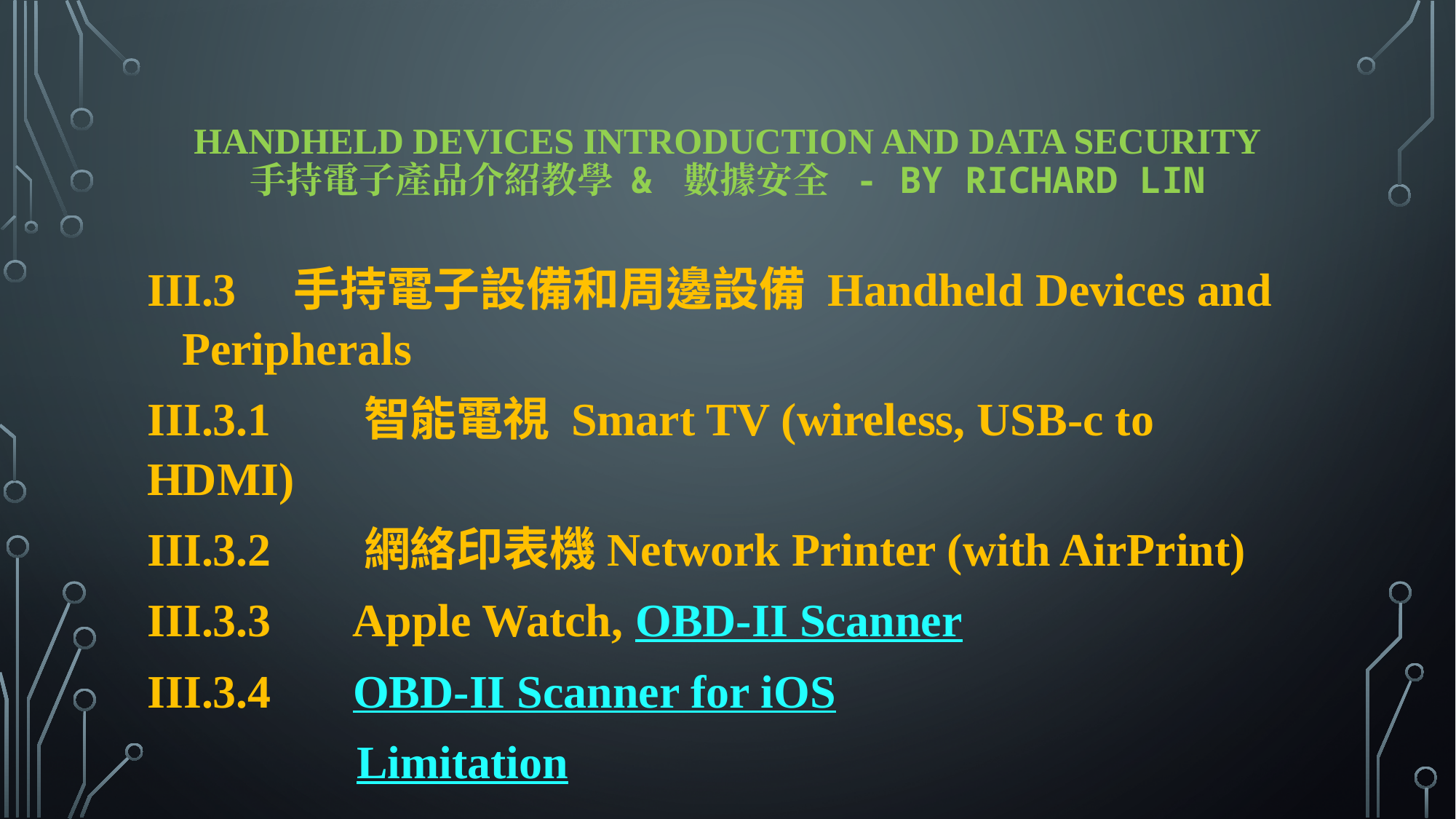

# Handheld Devices Introduction and Data Security 手持電子產品介紹教學 & 數據安全  - By Richard Lin
III.3    手持電子設備和周邊設備 Handheld Devices and 	    Peripherals
III.3.1       智能電視 Smart TV (wireless, USB-c to 			HDMI)
III.3.2       網絡印表機Network Printer (with AirPrint)
III.3.3       Apple Watch, OBD-II Scanner
III.3.4       OBD-II Scanner for iOS
                  Limitation